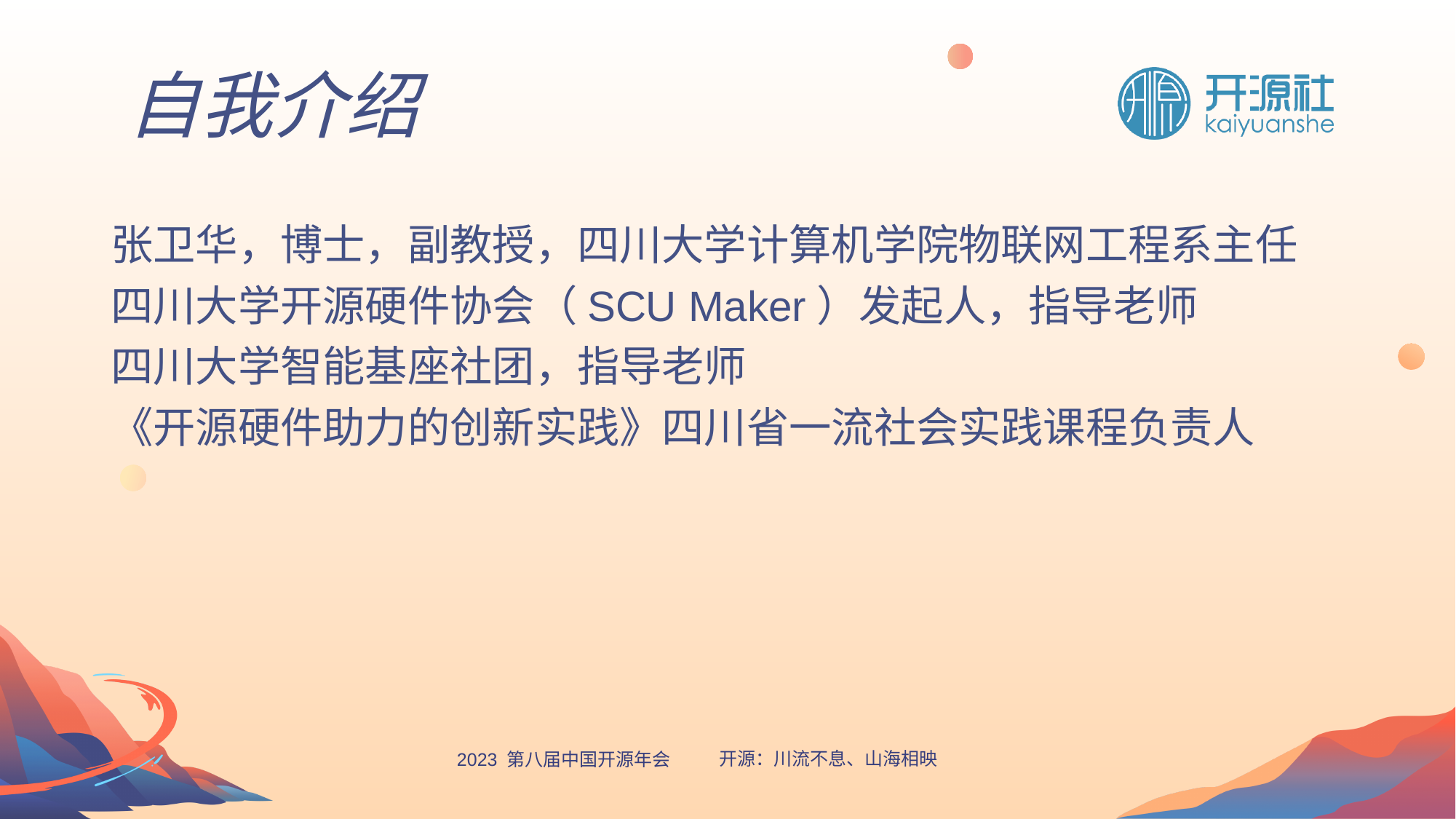

自我介绍
张卫华，博士，副教授，四川大学计算机学院物联网工程系主任
四川大学开源硬件协会（SCU Maker）发起人，指导老师
四川大学智能基座社团，指导老师
《开源硬件助力的创新实践》四川省一流社会实践课程负责人